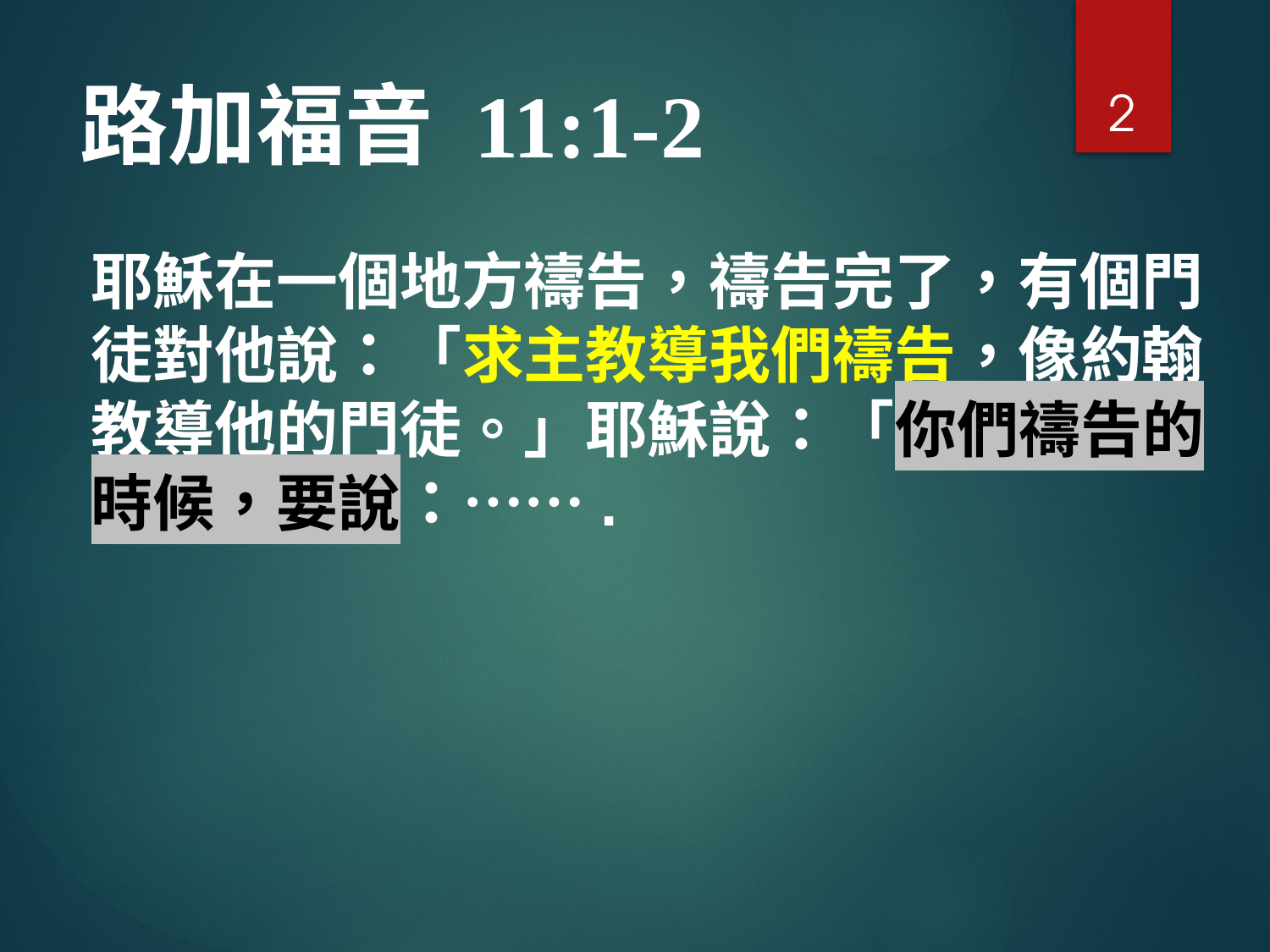

2
# 路加福音 11:1-2
耶穌在一個地方禱告，禱告完了，有個門徒對他說：「求主教導我們禱告，像約翰教導他的門徒。」耶穌說：「你們禱告的時候，要說：…….